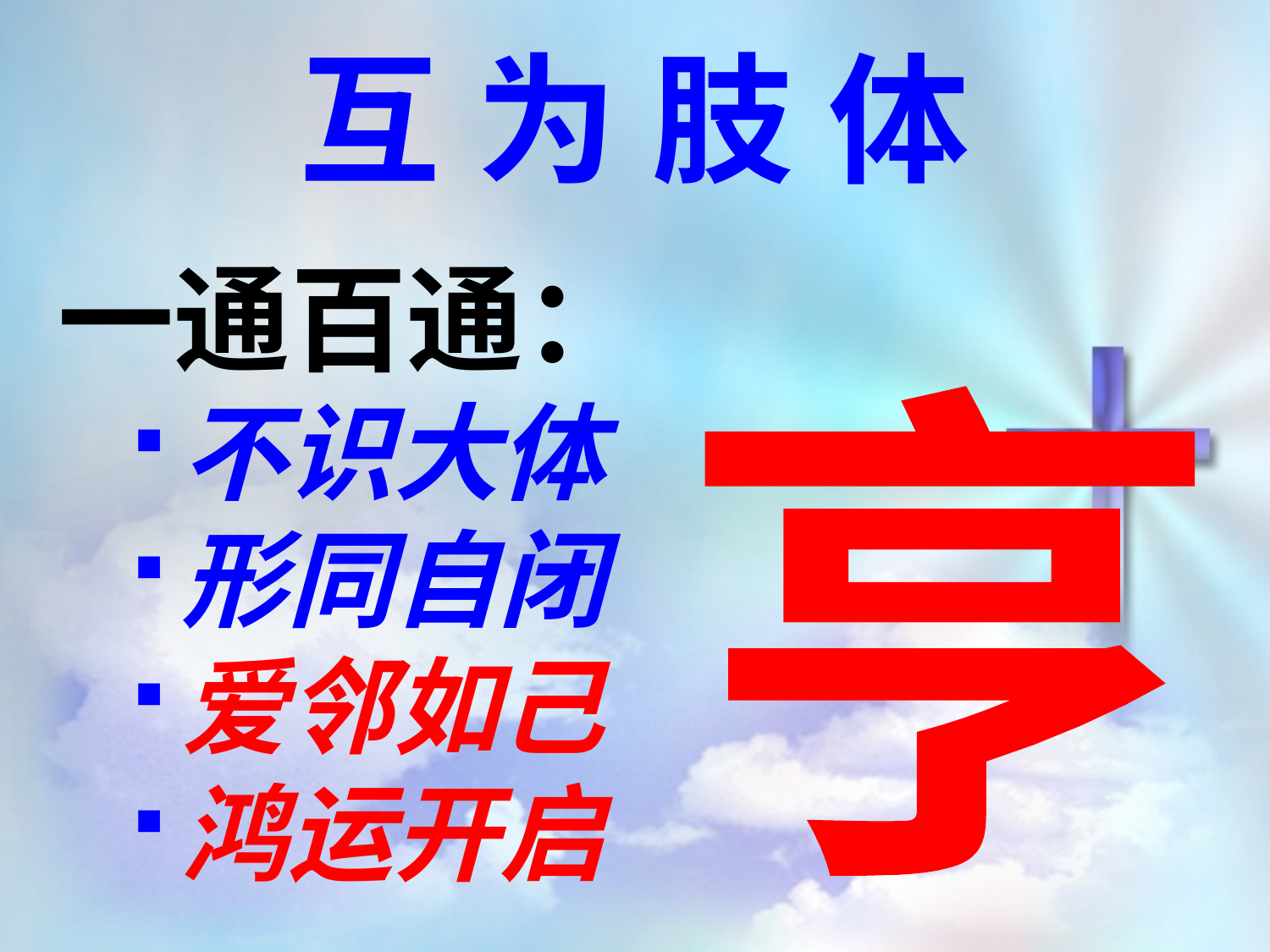

互为肢体
一通百通：
不识大体
形同自闭
爱邻如己
鸿运开启

亨